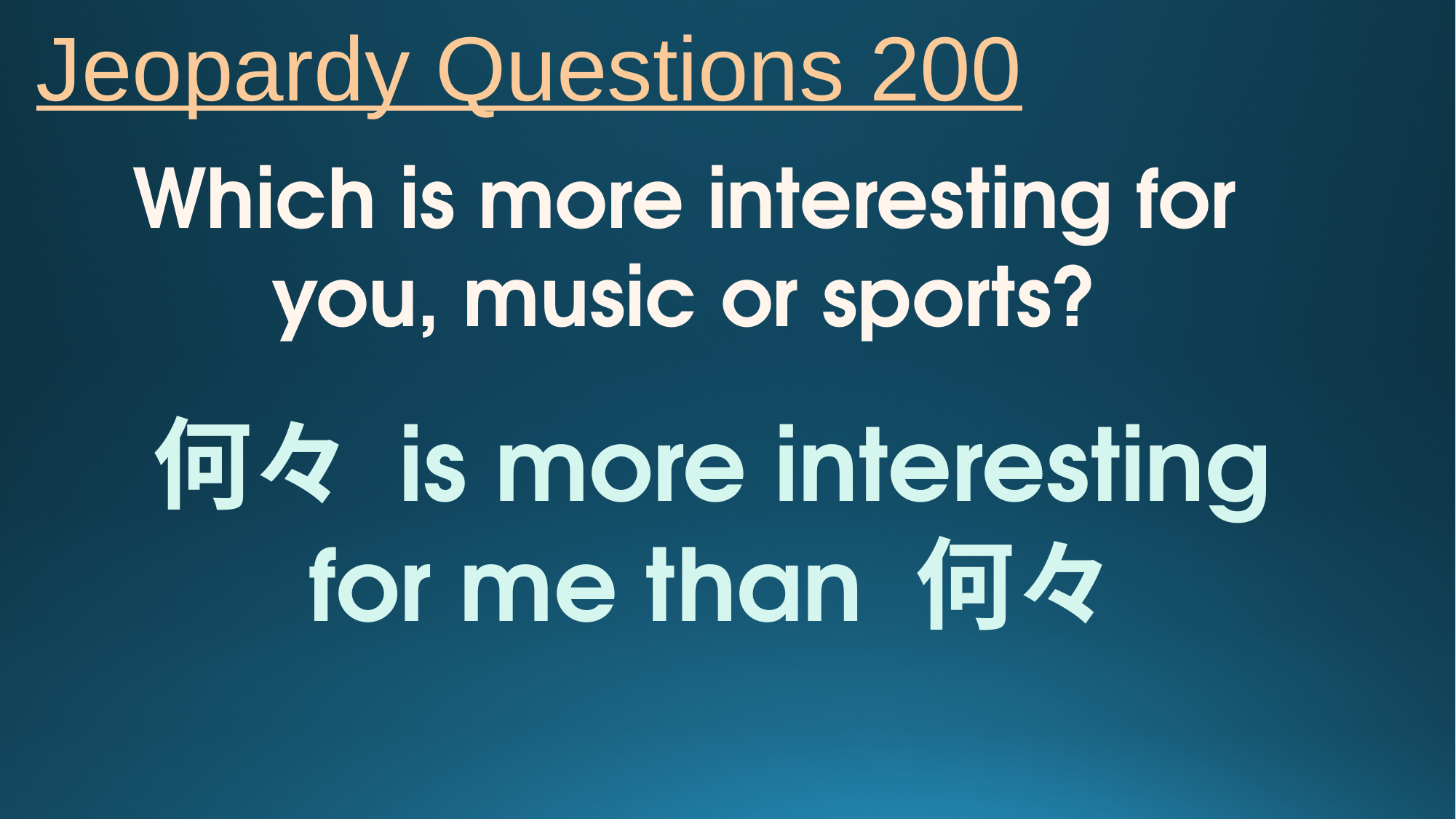

# Jeopardy Questions 200
Which is more interesting for you, music or sports?
何々 is more interesting for me than 何々